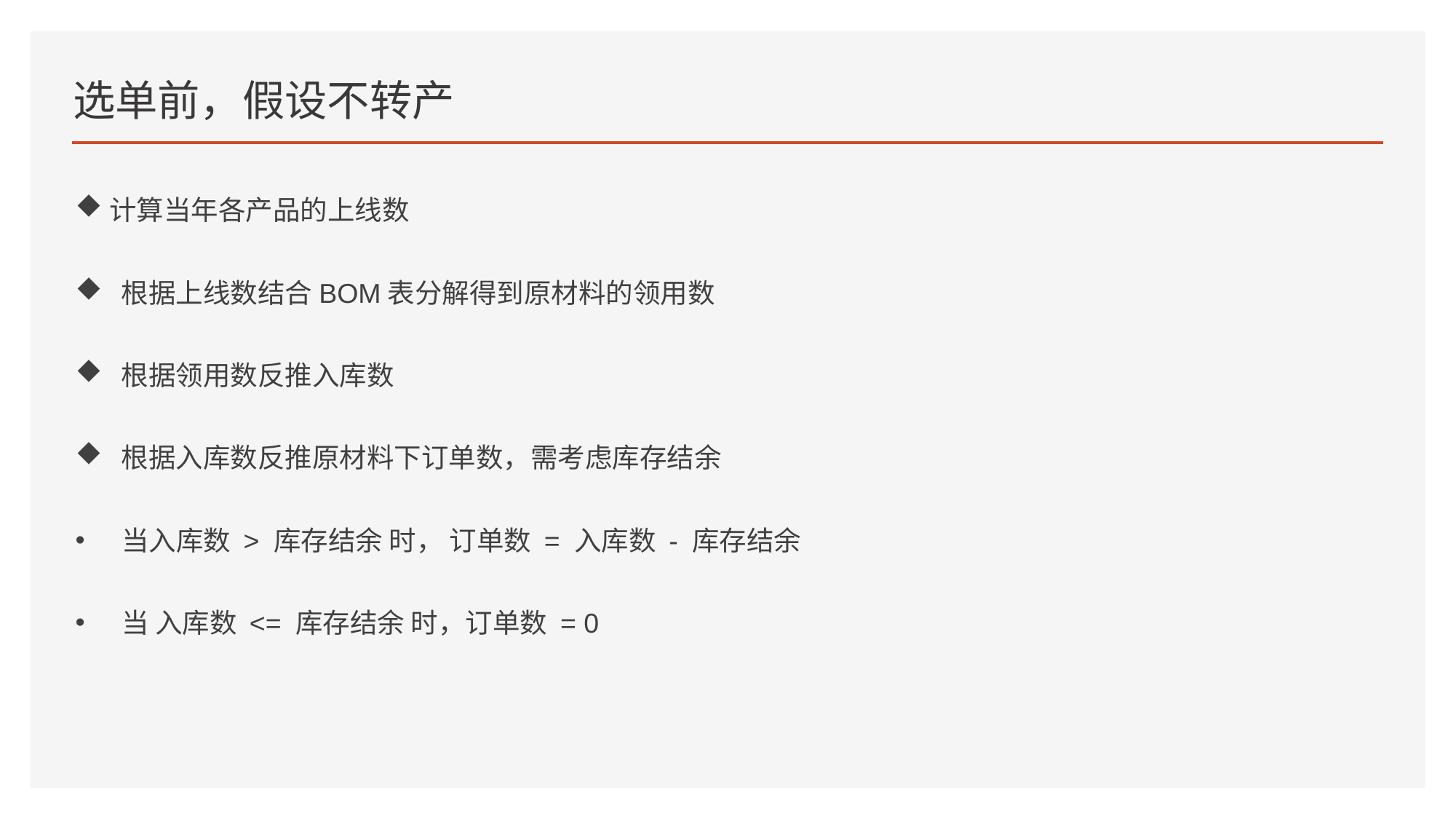

# 选单前，假设不转产
计算当年各产品的上线数
  根据上线数结合BOM表分解得到原材料的领用数
  根据领用数反推入库数
  根据入库数反推原材料下订单数，需考虑库存结余
  当入库数 > 库存结余 时， 订单数 = 入库数 - 库存结余
  当 入库数 <= 库存结余 时，订单数 = 0